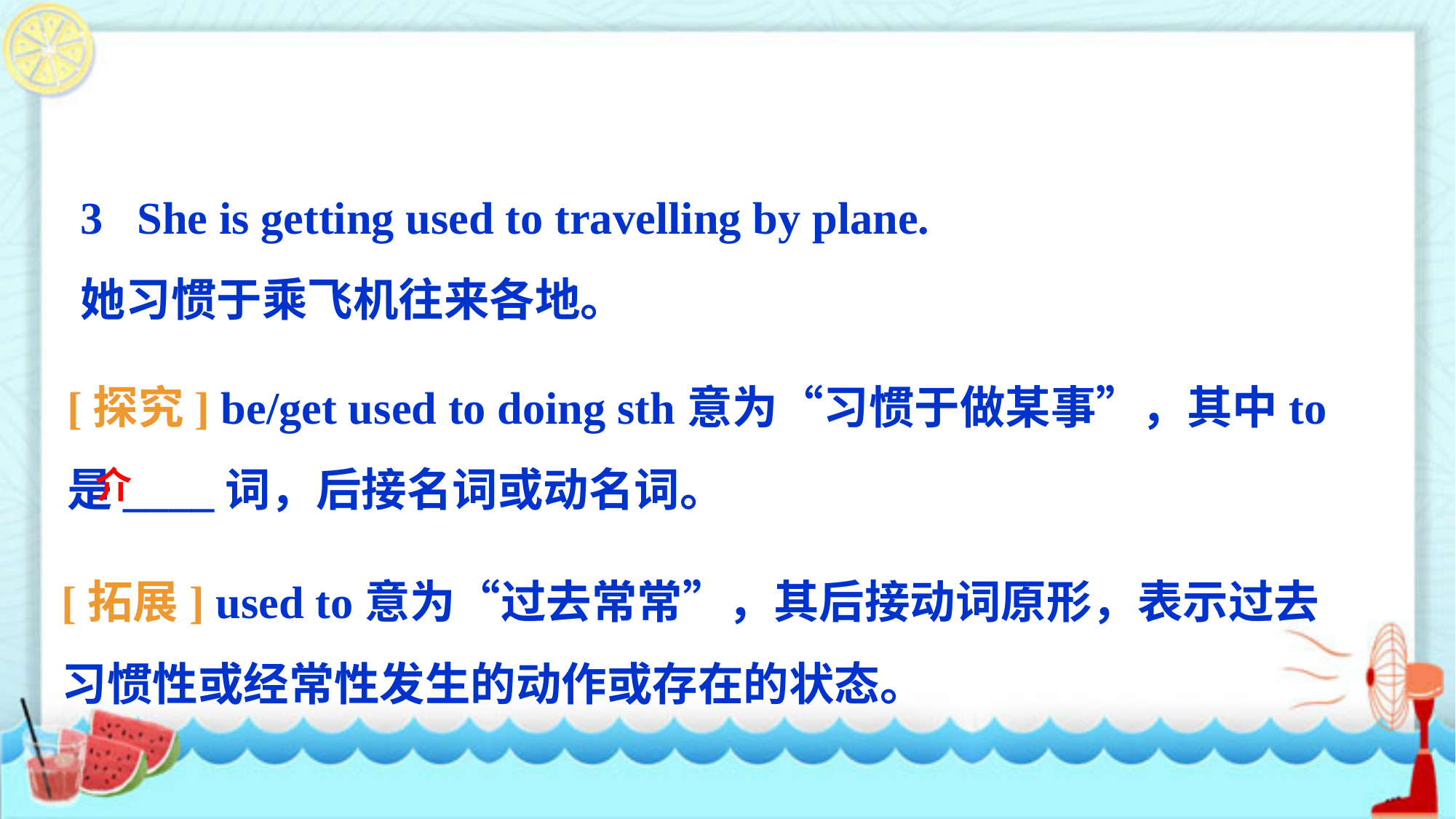

3   She is getting used to travelling by plane.
她习惯于乘飞机往来各地。
[探究] be/get used to doing sth意为“习惯于做某事”，其中to是____词，后接名词或动名词。
介
[拓展] used to意为“过去常常”，其后接动词原形，表示过去习惯性或经常性发生的动作或存在的状态。